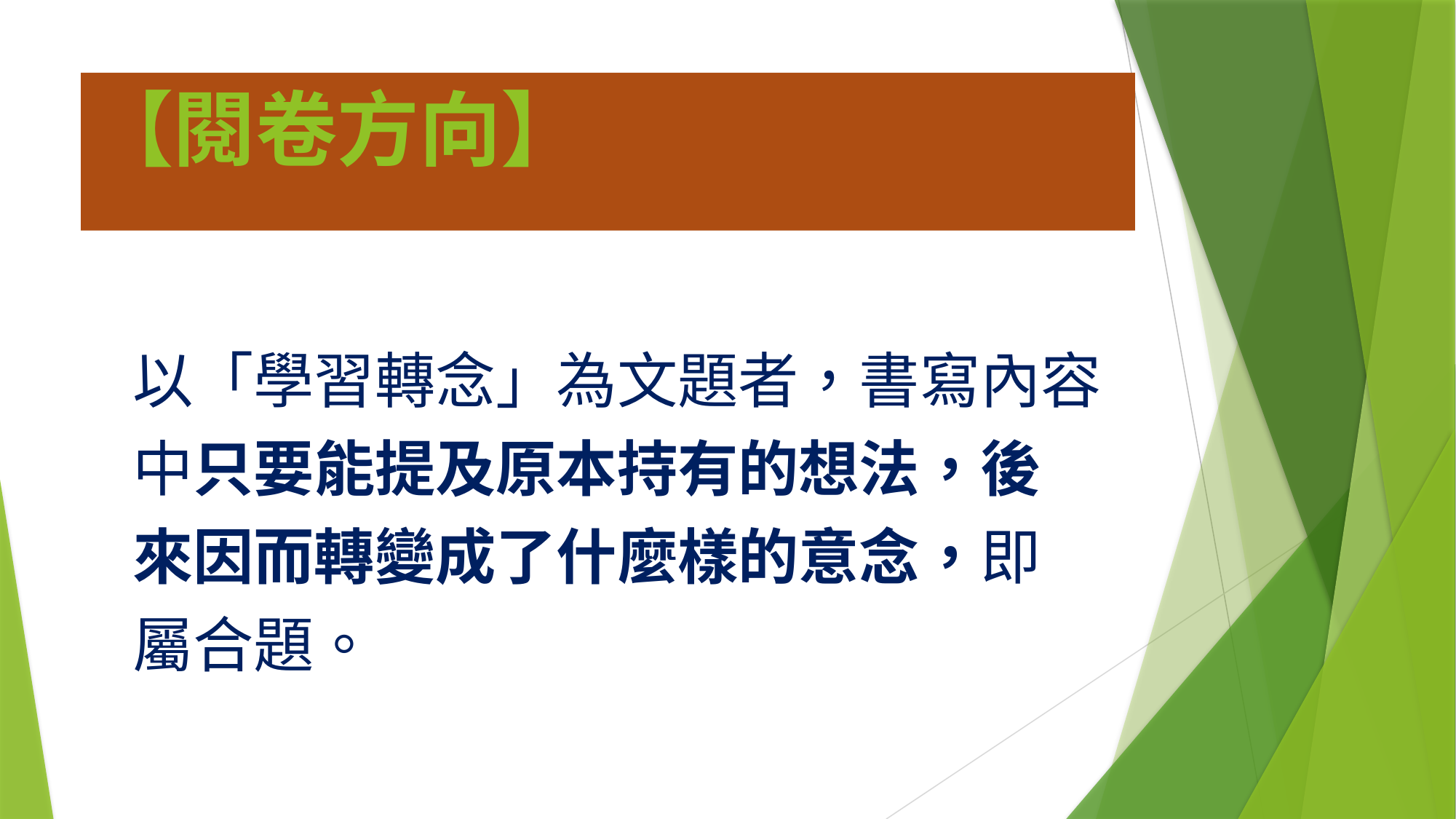

# 【閱卷方向】

以「學習轉念」為文題者，書寫內容
中只要能提及原本持有的想法，後
來因而轉變成了什麼樣的意念，即
屬合題。